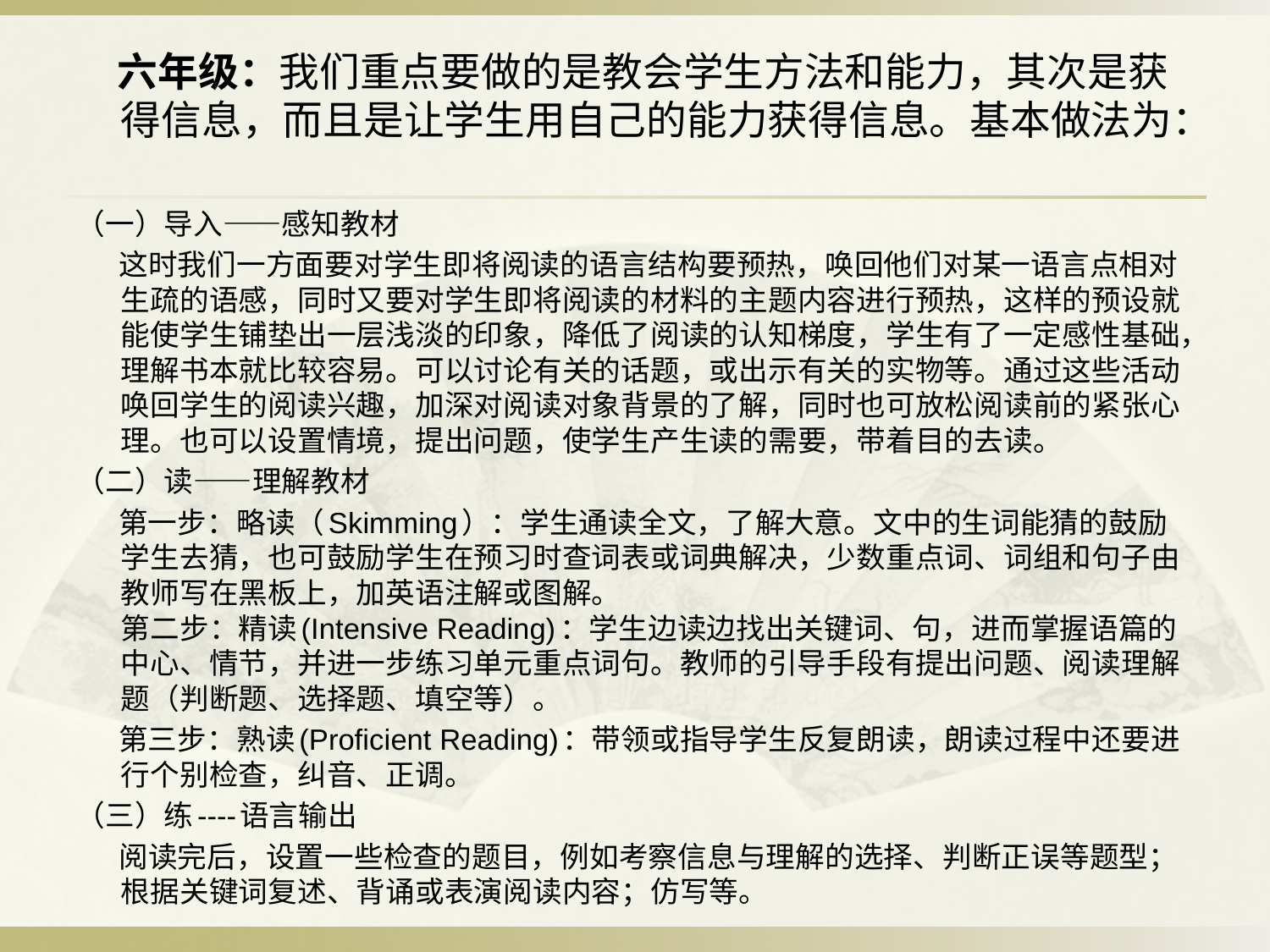

六年级：我们重点要做的是教会学生方法和能力，其次是获得信息，而且是让学生用自己的能力获得信息。基本做法为：

（一）导入——感知教材
      这时我们一方面要对学生即将阅读的语言结构要预热，唤回他们对某一语言点相对生疏的语感，同时又要对学生即将阅读的材料的主题内容进行预热，这样的预设就能使学生铺垫出一层浅淡的印象，降低了阅读的认知梯度，学生有了一定感性基础，理解书本就比较容易。可以讨论有关的话题，或出示有关的实物等。通过这些活动唤回学生的阅读兴趣，加深对阅读对象背景的了解，同时也可放松阅读前的紧张心理。也可以设置情境，提出问题，使学生产生读的需要，带着目的去读。
（二）读——理解教材
      第一步：略读（Skimming）：学生通读全文，了解大意。文中的生词能猜的鼓励学生去猜，也可鼓励学生在预习时查词表或词典解决，少数重点词、词组和句子由教师写在黑板上，加英语注解或图解。
第二步：精读(Intensive Reading)：学生边读边找出关键词、句，进而掌握语篇的中心、情节，并进一步练习单元重点词句。教师的引导手段有提出问题、阅读理解题（判断题、选择题、填空等）。
      第三步：熟读(Proficient Reading)：带领或指导学生反复朗读，朗读过程中还要进行个别检查，纠音、正调。
（三）练----语言输出
      阅读完后，设置一些检查的题目，例如考察信息与理解的选择、判断正误等题型；根据关键词复述、背诵或表演阅读内容；仿写等。